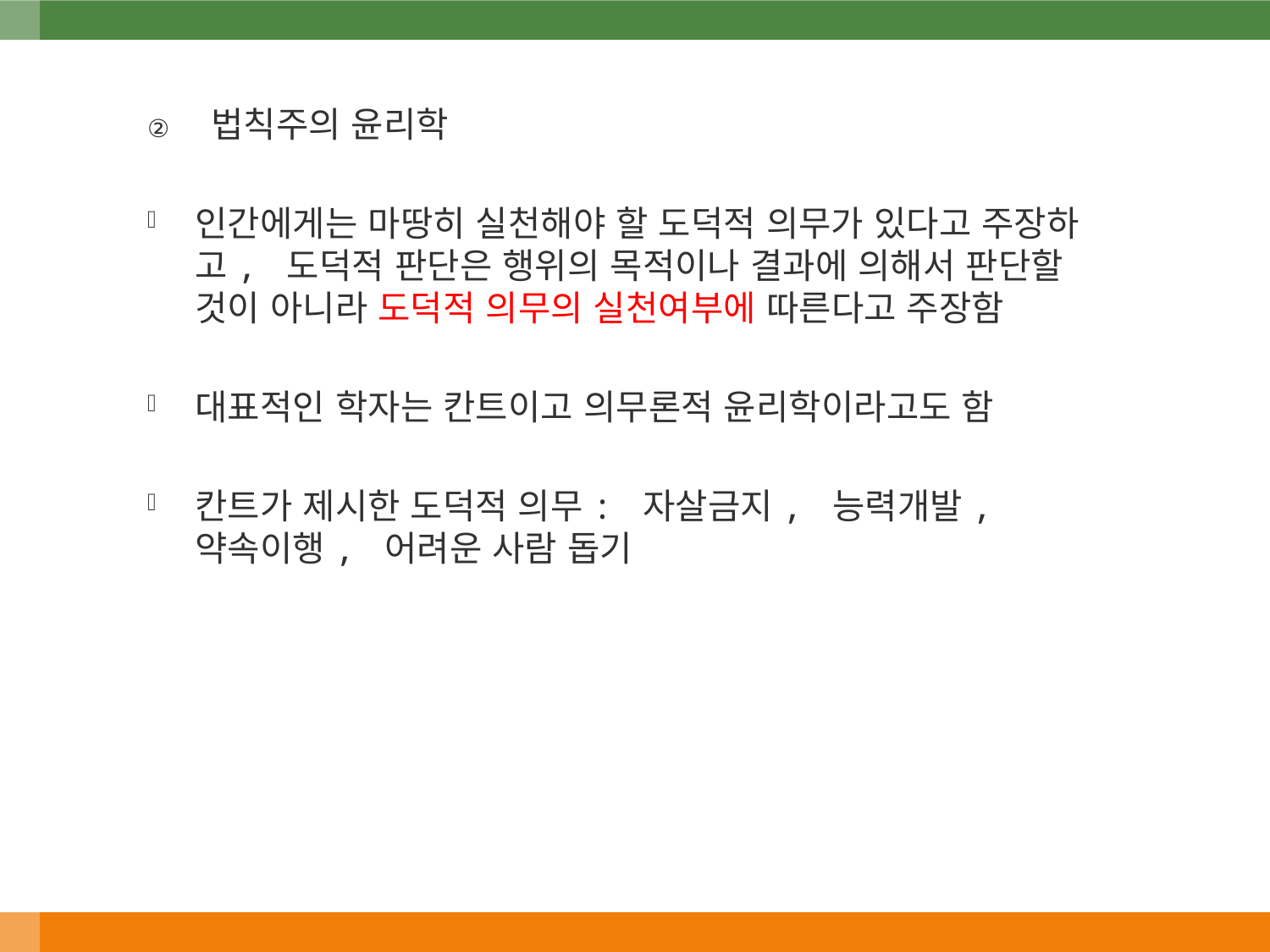

법칙주의 윤리학

인간에게는 마땅히 실천해야 할 도덕적 의무가 있다고 주장하고, 도덕적 판단은 행위의 목적이나 결과에 의해서 판단할 것이 아니라 도덕적 의무의 실천여부에 따른다고 주장함

대표적인 학자는 칸트이고 의무론적 윤리학이라고도 함

칸트가 제시한 도덕적 의무: 자살금지, 능력개발, 약속이행, 어려운 사람 돕기